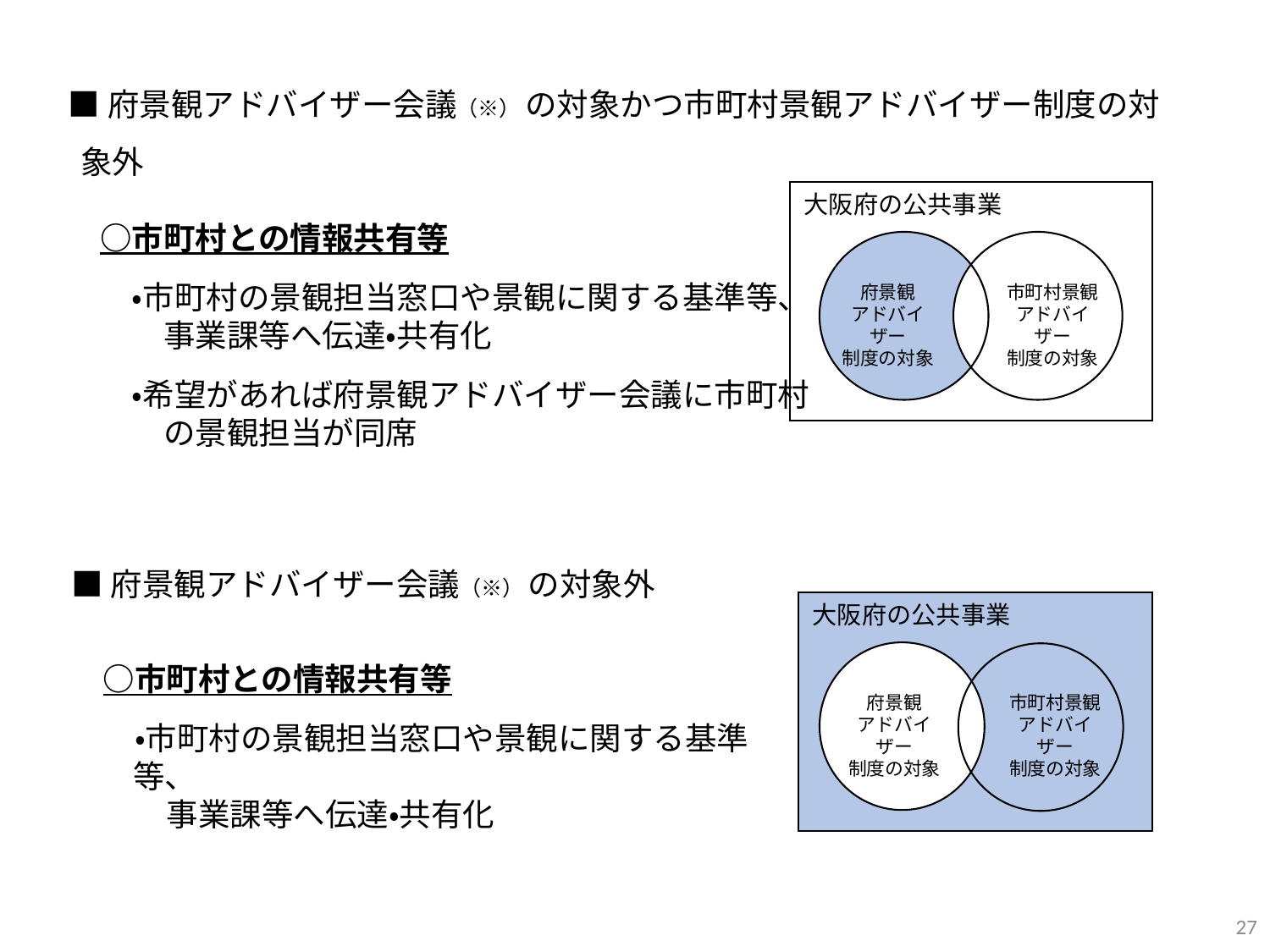

■府景観アドバイザー会議（※） の対象かつ市町村景観アドバイザー制度の対象外

　○市町村との情報共有等
　　・市町村の景観担当窓口や景観に関する基準等、
　　　事業課等へ伝達・共有化
　　・希望があれば府景観アドバイザー会議に市町村
　　　の景観担当が同席

大阪府の公共事業

府景観
アドバイザー
制度の対象
市町村景観
アドバイザー
制度の対象
■府景観アドバイザー会議（※） の対象外

　○市町村との情報共有等
　　・市町村の景観担当窓口や景観に関する基準等、
　　　事業課等へ伝達・共有化

大阪府の公共事業

府景観
アドバイザー
制度の対象
市町村景観
アドバイザー
制度の対象

27